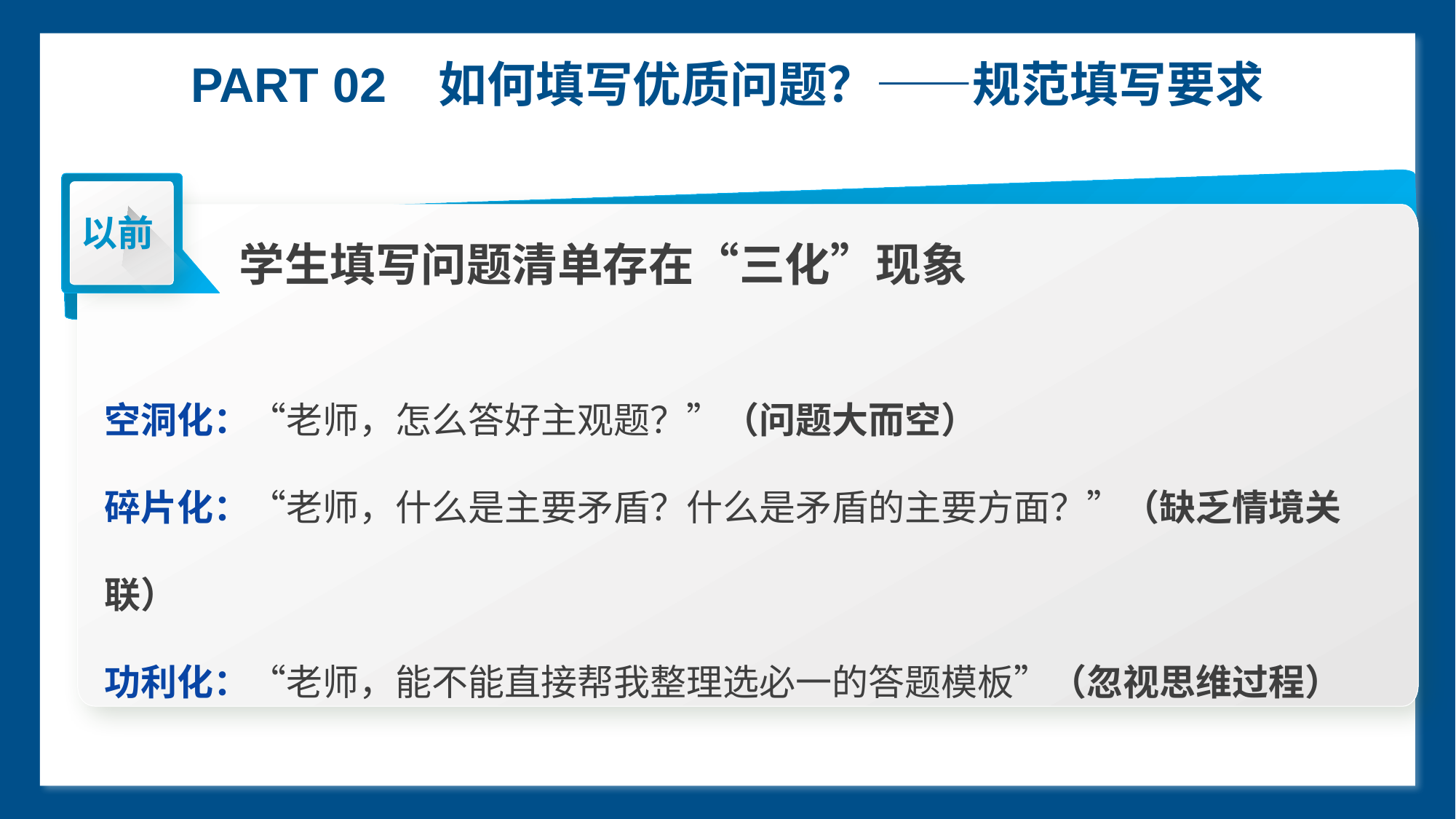

PART 02   如何填写优质问题？——规范填写要求

以前

学生填写问题清单存在“三化”现象
空洞化：“老师，怎么答好主观题？”（问题大而空）
碎片化：“老师，什么是主要矛盾？什么是矛盾的主要方面？”（缺乏情境关联）
功利化：“老师，能不能直接帮我整理选必一的答题模板”（忽视思维过程）